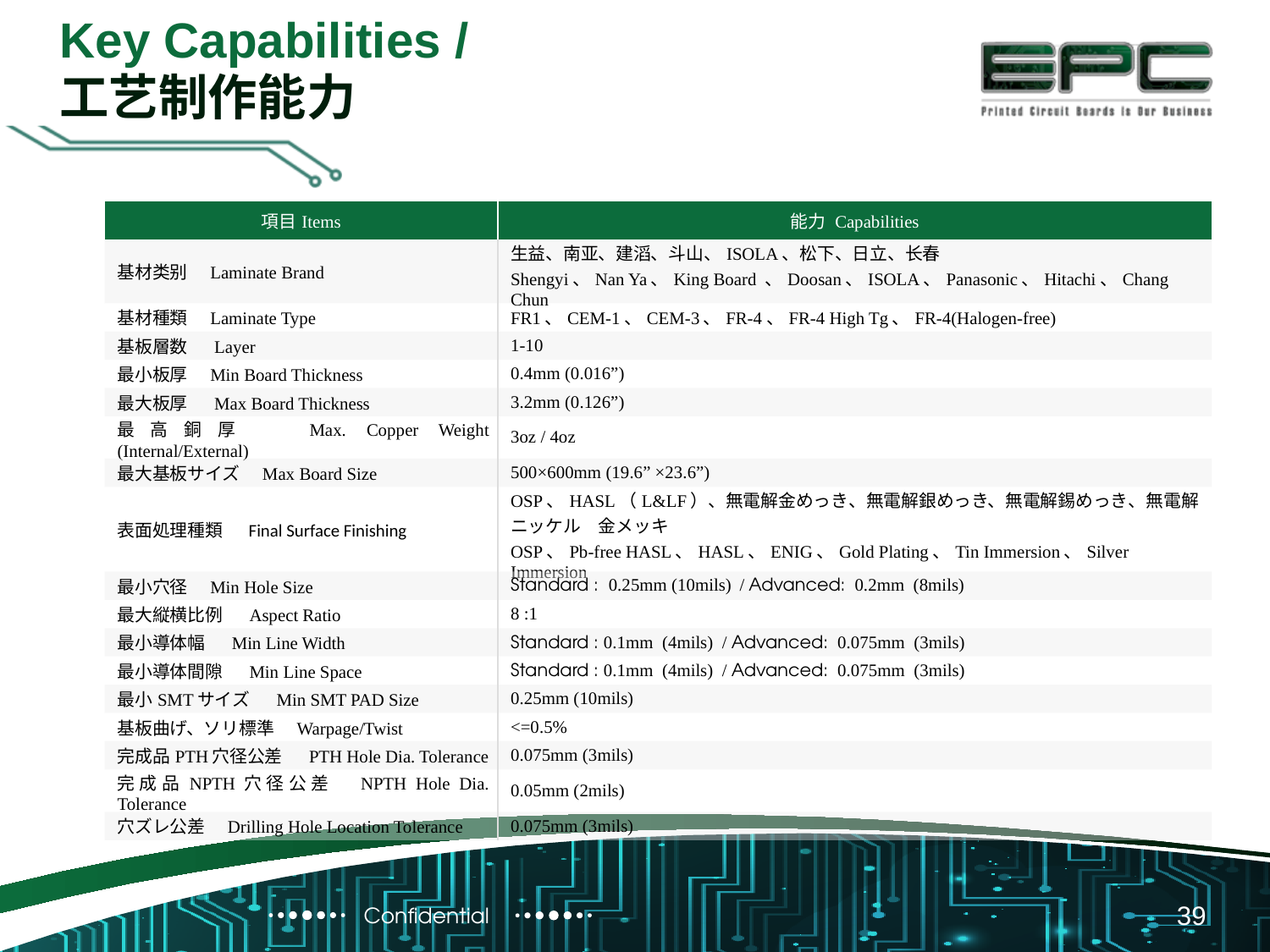

Key Capabilities /
工艺制作能力
| 項目Items | 能力 Capabilities |
| --- | --- |
| 基材类别　Laminate Brand | 生益、南亚、建滔、斗山、ISOLA、松下、日立、长春 Shengyi、Nan Ya、King Board 、Doosan、ISOLA、Panasonic、Hitachi、Chang Chun |
| 基材種類　Laminate Type | FR1、CEM-1、CEM-3、FR-4、FR-4 High Tg、FR-4(Halogen-free) |
| 基板層数　 Layer | 1-10 |
| 最小板厚　Min Board Thickness | 0.4mm (0.016”) |
| 最大板厚　 Max Board Thickness | 3.2mm (0.126”) |
| 最高銅厚　 Max. Copper Weight (Internal/External) | 3oz / 4oz |
| 最大基板サイズ　Max Board Size | 500×600mm (19.6” ×23.6”) |
| 表面処理種類　 Final Surface Finishing | OSP、HASL（L&LF）、無電解金めっき、無電解銀めっき、無電解錫めっき、無電解ニッケル　金メッキ OSP、Pb-free HASL、HASL、ENIG、Gold Plating、Tin Immersion、Silver Immersion |
| 最小穴径　Min Hole Size | Standard : 0.25mm (10mils) / Advanced: 0.2mm (8mils) |
| 最大縦横比例　 Aspect Ratio | 8 :1 |
| 最小導体幅　 Min Line Width | Standard : 0.1mm (4mils) / Advanced: 0.075mm (3mils) |
| 最小導体間隙　 Min Line Space | Standard : 0.1mm (4mils) / Advanced: 0.075mm (3mils) |
| 最小SMTサイズ 　Min SMT PAD Size | 0.25mm (10mils) |
| 基板曲げ、ソリ標準　Warpage/Twist | <=0.5% |
| 完成品PTH穴径公差 　PTH Hole Dia. Tolerance | 0.075mm (3mils) |
| 完成品NPTH穴径公差　NPTH Hole Dia. Tolerance | 0.05mm (2mils) |
| 穴ズレ公差　Drilling Hole Location Tolerance | 0.075mm (3mils) |